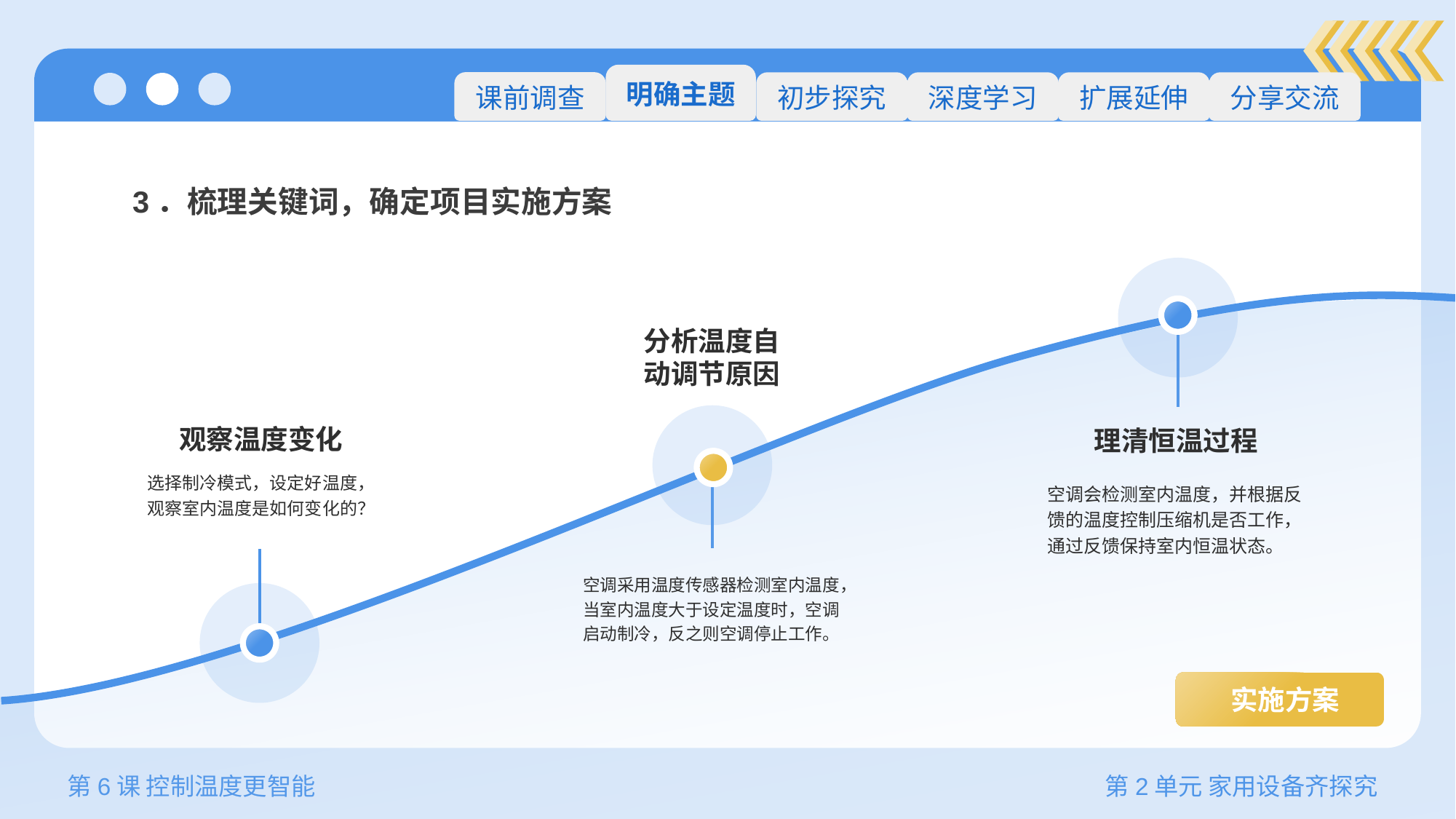

3．梳理关键词，确定项目实施方案

理清恒温过程
空调会检测室内温度，并根据反馈的温度控制压缩机是否工作，通过反馈保持室内恒温状态。
分析温度自
动调节原因

空调采用温度传感器检测室内温度，当室内温度大于设定温度时，空调启动制冷，反之则空调停止工作。

观察温度变化
选择制冷模式，设定好温度，
观察室内温度是如何变化的？

实施方案